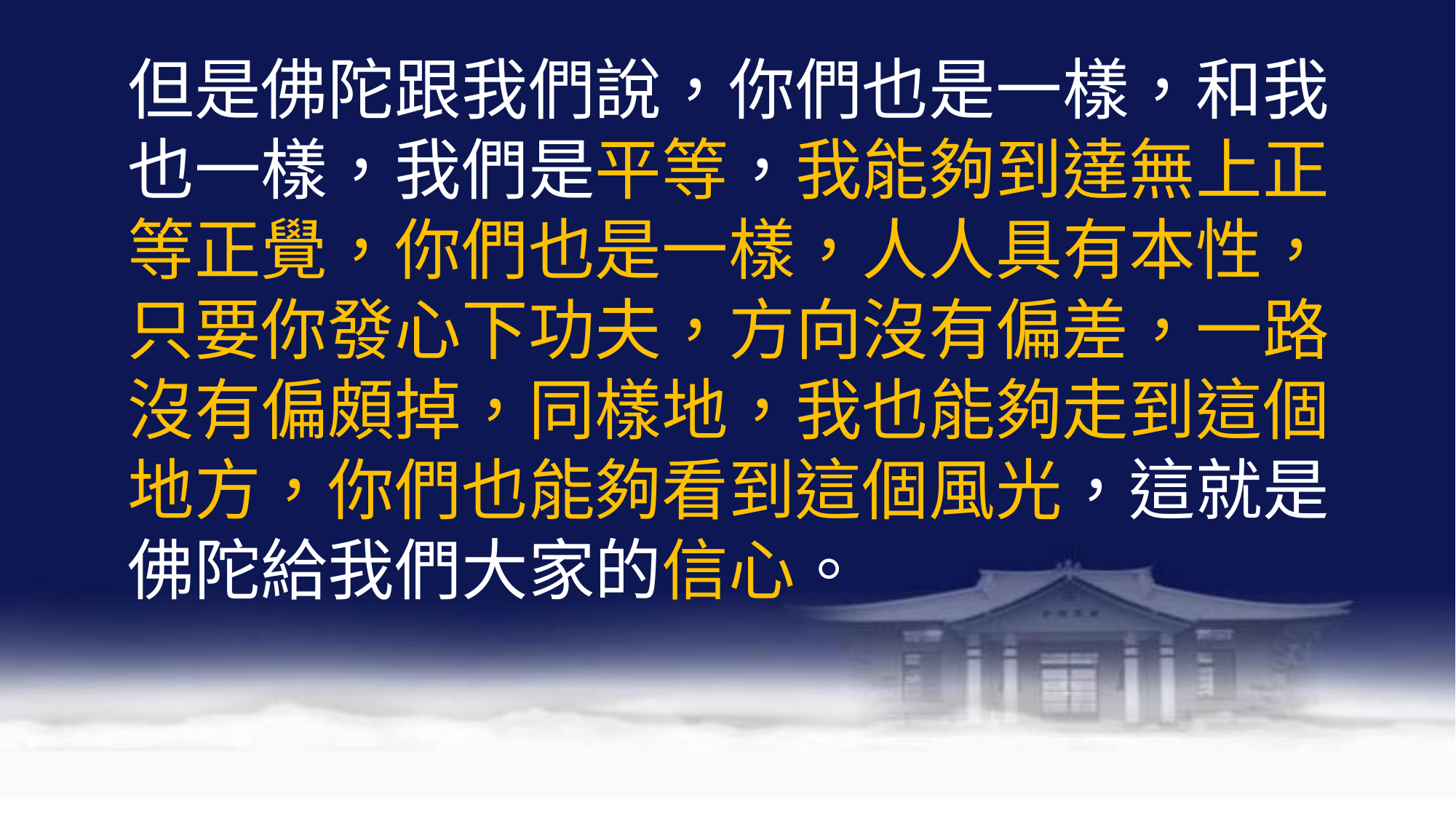

但是佛陀跟我們說，你們也是一樣，和我也一樣，我們是平等，我能夠到達無上正等正覺，你們也是一樣，人人具有本性，只要你發心下功夫，方向沒有偏差，一路沒有偏頗掉，同樣地，我也能夠走到這個地方，你們也能夠看到這個風光，這就是佛陀給我們大家的信心。